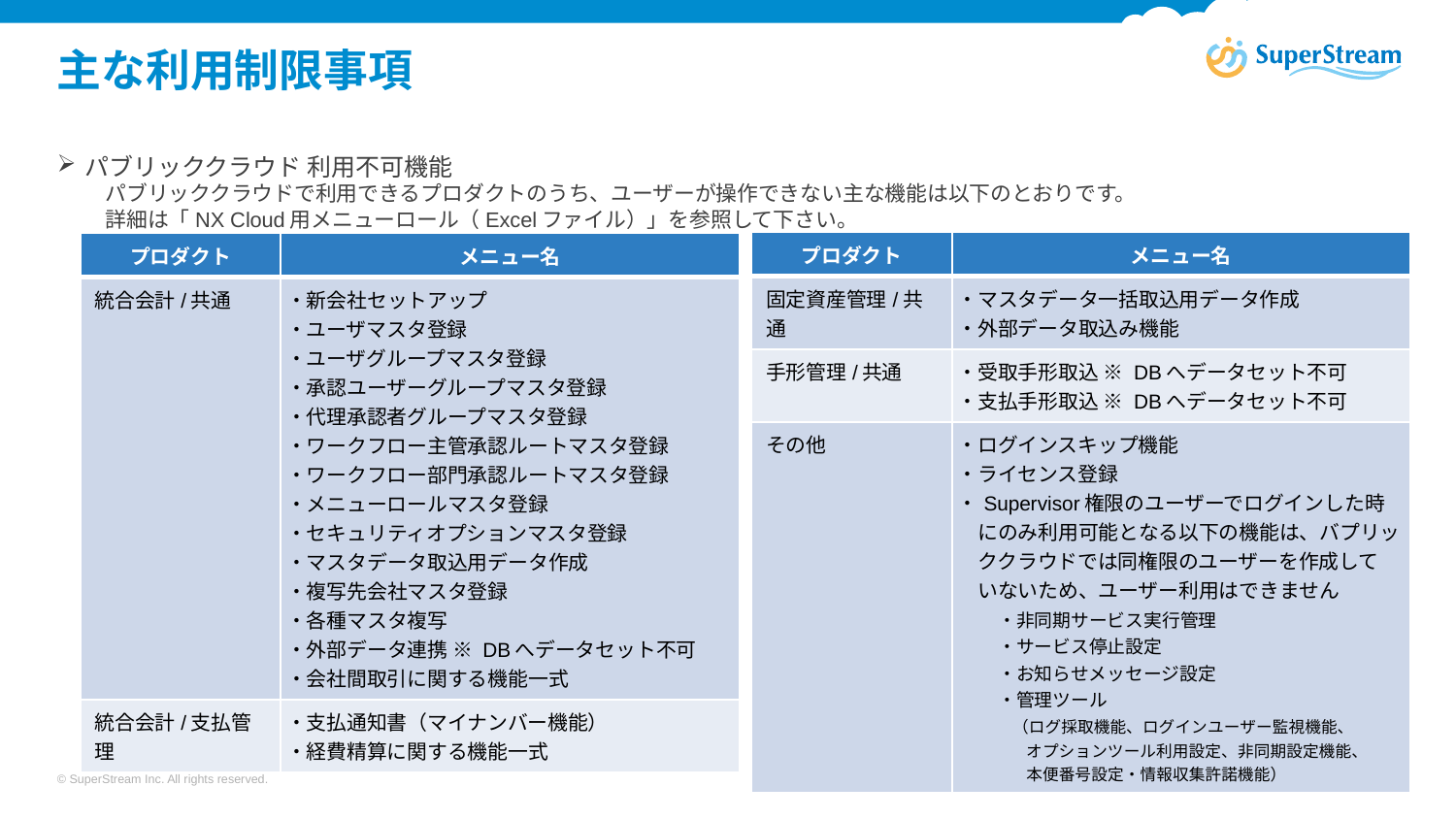

# 主な利用制限事項
パブリッククラウド 利用不可機能
　パブリッククラウドで利用できるプロダクトのうち、ユーザーが操作できない主な機能は以下のとおりです。
　詳細は「NX Cloud用メニューロール（Excelファイル）」を参照して下さい。

| プロダクト | メニュー名 |
| --- | --- |
| 固定資産管理/共通 | ・マスタデータ一括取込用データ作成 ・外部データ取込み機能 |
| 手形管理/共通 | ・受取手形取込 ※ DBへデータセット不可 ・支払手形取込 ※ DBへデータセット不可 |
| その他 | ・ログインスキップ機能 ・ライセンス登録 ・Supervisor権限のユーザーでログインした時 　にのみ利用可能となる以下の機能は、バプリッ 　ククラウドでは同権限のユーザーを作成して 　いないため、ユーザー利用はできません 　　・非同期サービス実行管理 　　 ・サービス停止設定 　　 ・お知らせメッセージ設定 　　 ・管理ツール 　　　（ログ採取機能、ログインユーザー監視機能、 　　　　 オプションツール利用設定、非同期設定機能、 　　　　 本便番号設定・情報収集許諾機能） |
| プロダクト | メニュー名 |
| --- | --- |
| 統合会計/共通 | ・新会社セットアップ ・ユーザマスタ登録 ・ユーザグループマスタ登録　 ・承認ユーザーグループマスタ登録 ・代理承認者グループマスタ登録 ・ワークフロー主管承認ルートマスタ登録 ・ワークフロー部門承認ルートマスタ登録 ・メニューロールマスタ登録 ・セキュリティオプションマスタ登録 ・マスタデータ取込用データ作成 ・複写先会社マスタ登録 ・各種マスタ複写 ・外部データ連携 ※ DBへデータセット不可 ・会社間取引に関する機能一式 |
| 統合会計/支払管理 | ・支払通知書（マイナンバー機能） ・経費精算に関する機能一式 |
© SuperStream Inc. All rights reserved.
22